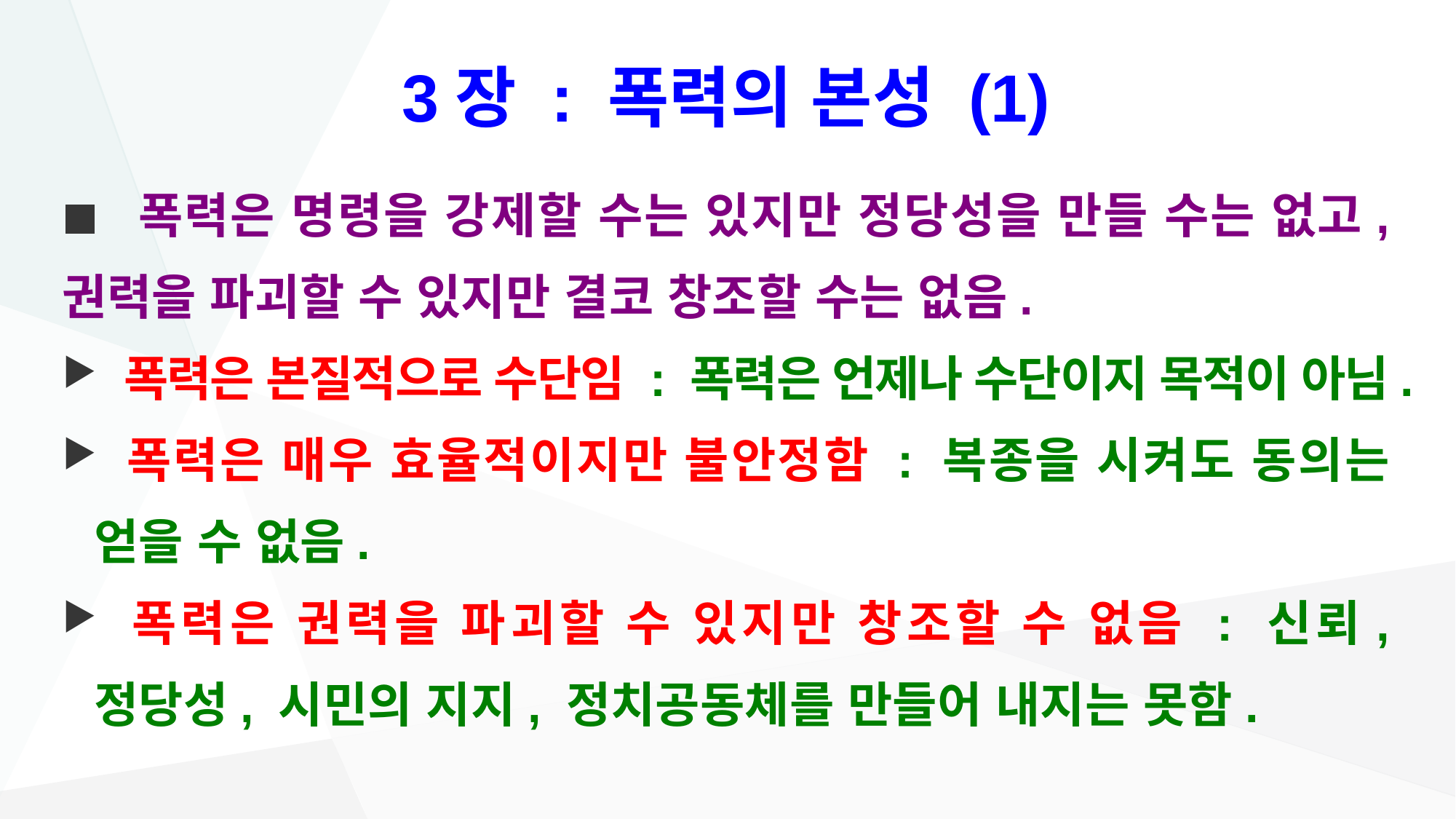

# 3장 : 폭력의 본성 (1)
■  폭력은 명령을 강제할 수는 있지만 정당성을 만들 수는 없고, 권력을 파괴할 수 있지만 결코 창조할 수는 없음.
 폭력은 본질적으로 수단임 : 폭력은 언제나 수단이지 목적이 아님.
 폭력은 매우 효율적이지만 불안정함 : 복종을 시켜도 동의는 얻을 수 없음.
 폭력은 권력을 파괴할 수 있지만 창조할 수 없음 : 신뢰, 정당성, 시민의 지지, 정치공동체를 만들어 내지는 못함.